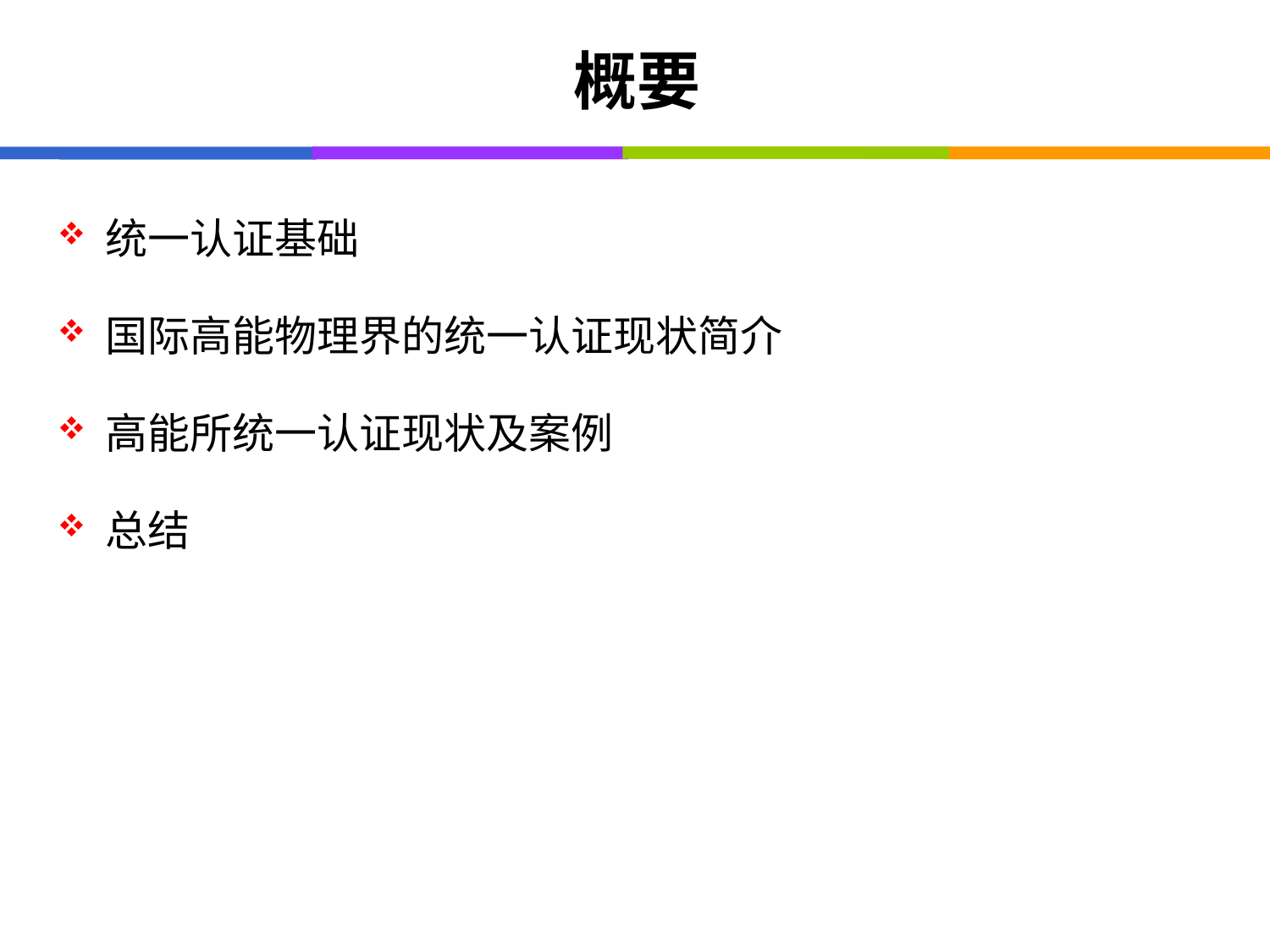

# 概要
统一认证基础
国际高能物理界的统一认证现状简介
高能所统一认证现状及案例
总结